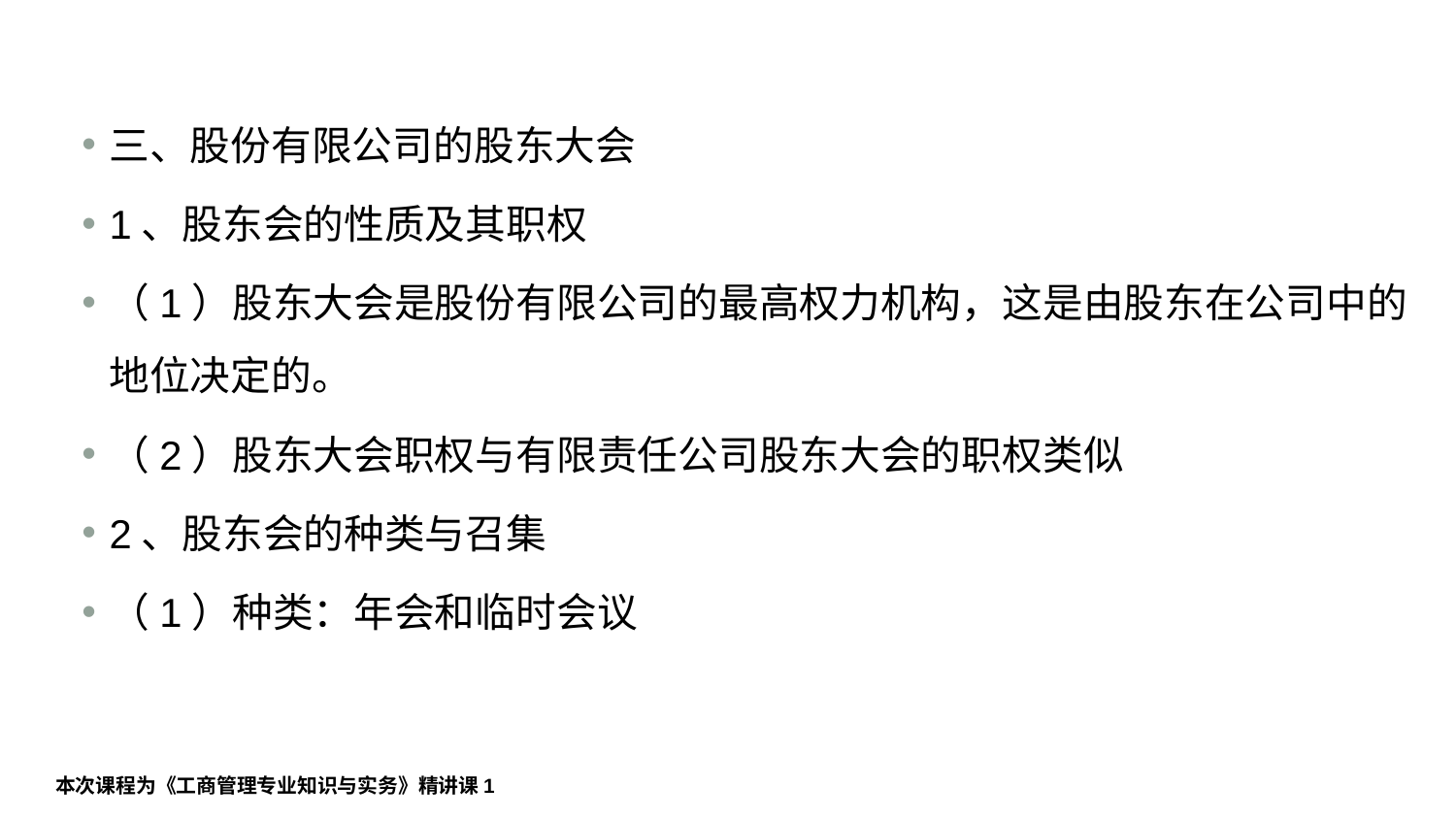

#
三、股份有限公司的股东大会
1、股东会的性质及其职权
（1）股东大会是股份有限公司的最高权力机构，这是由股东在公司中的地位决定的。
（2）股东大会职权与有限责任公司股东大会的职权类似
2、股东会的种类与召集
（1）种类：年会和临时会议